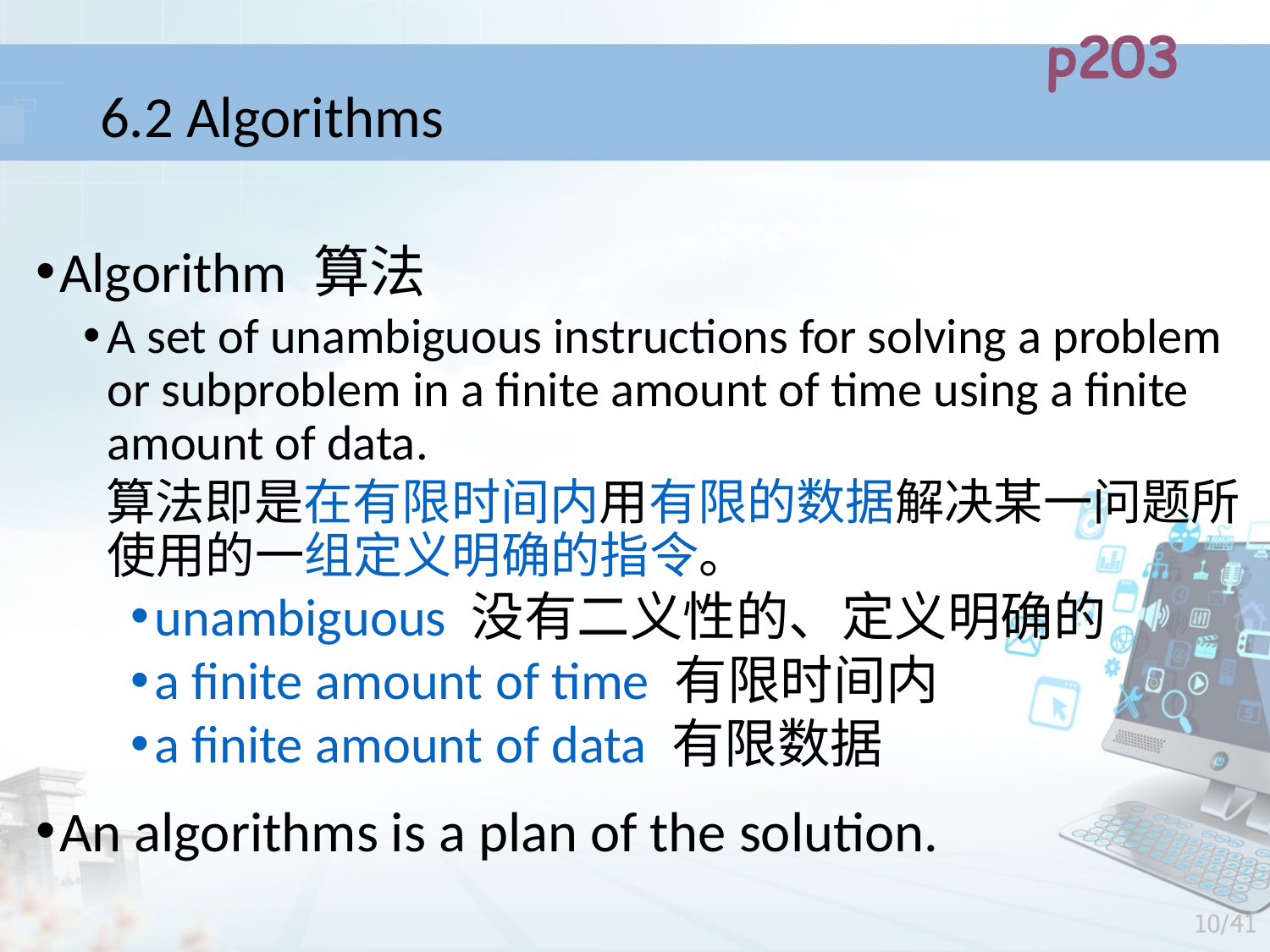

p203
# 6.2 Algorithms
Algorithm 算法
A set of unambiguous instructions for solving a problem or subproblem in a finite amount of time using a finite amount of data.
 算法即是在有限时间内用有限的数据解决某一问题所使用的一组定义明确的指令。
unambiguous 没有二义性的、定义明确的
a finite amount of time 有限时间内
a finite amount of data 有限数据
An algorithms is a plan of the solution.
10/41